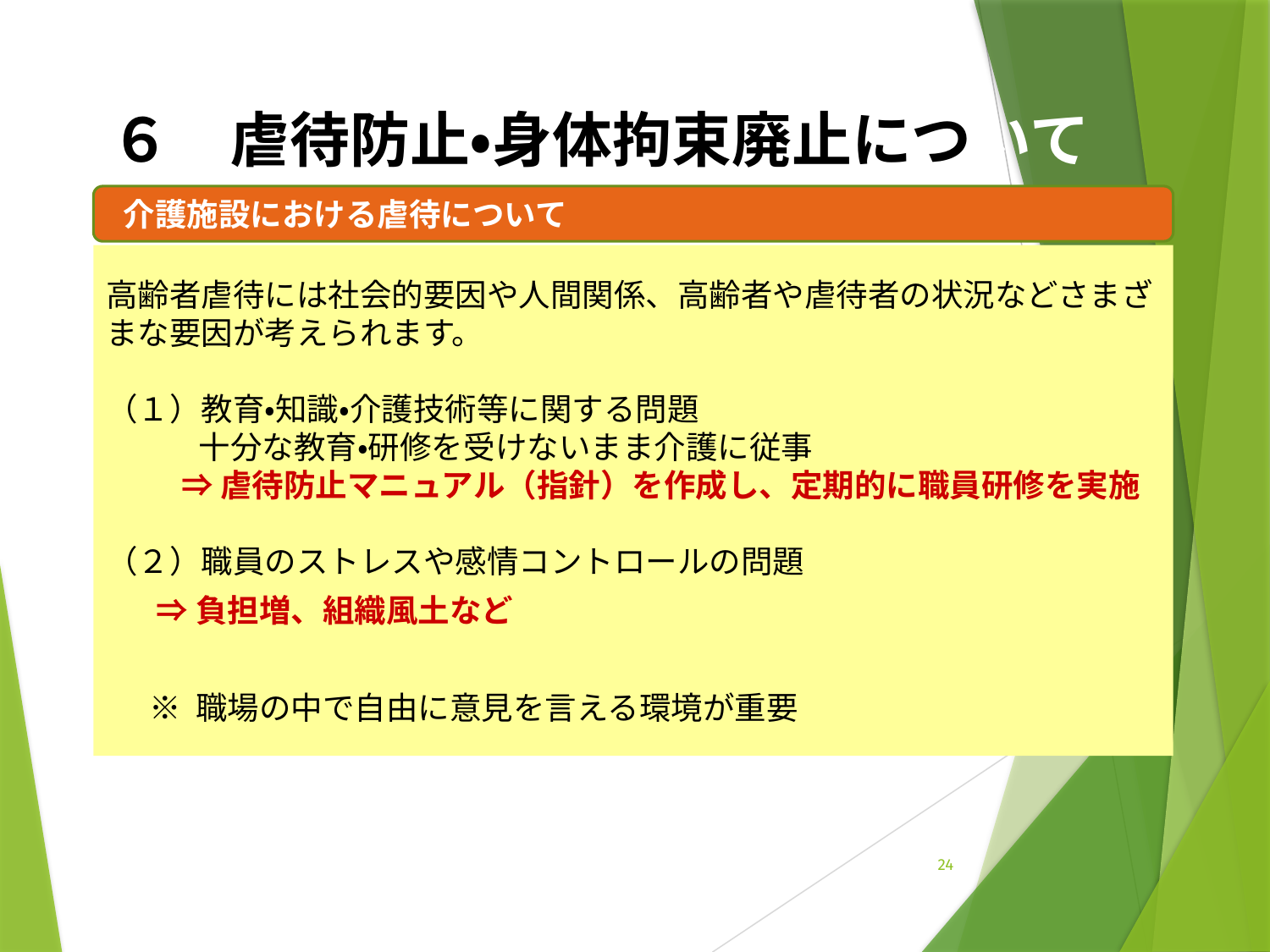

# ６　虐待防止・身体拘束廃止について
 介護施設における虐待について
高齢者虐待には社会的要因や人間関係、高齢者や虐待者の状況などさまざまな要因が考えられます。

（１）教育・知識・介護技術等に関する問題
 　　  十分な教育・研修を受けないまま介護に従事
 　    ⇒ 虐待防止マニュアル（指針）を作成し、定期的に職員研修を実施

（２）職員のストレスや感情コントロールの問題
       ⇒負担増、組織風土など

      ※ 職場の中で自由に意見を言える環境が重要
24